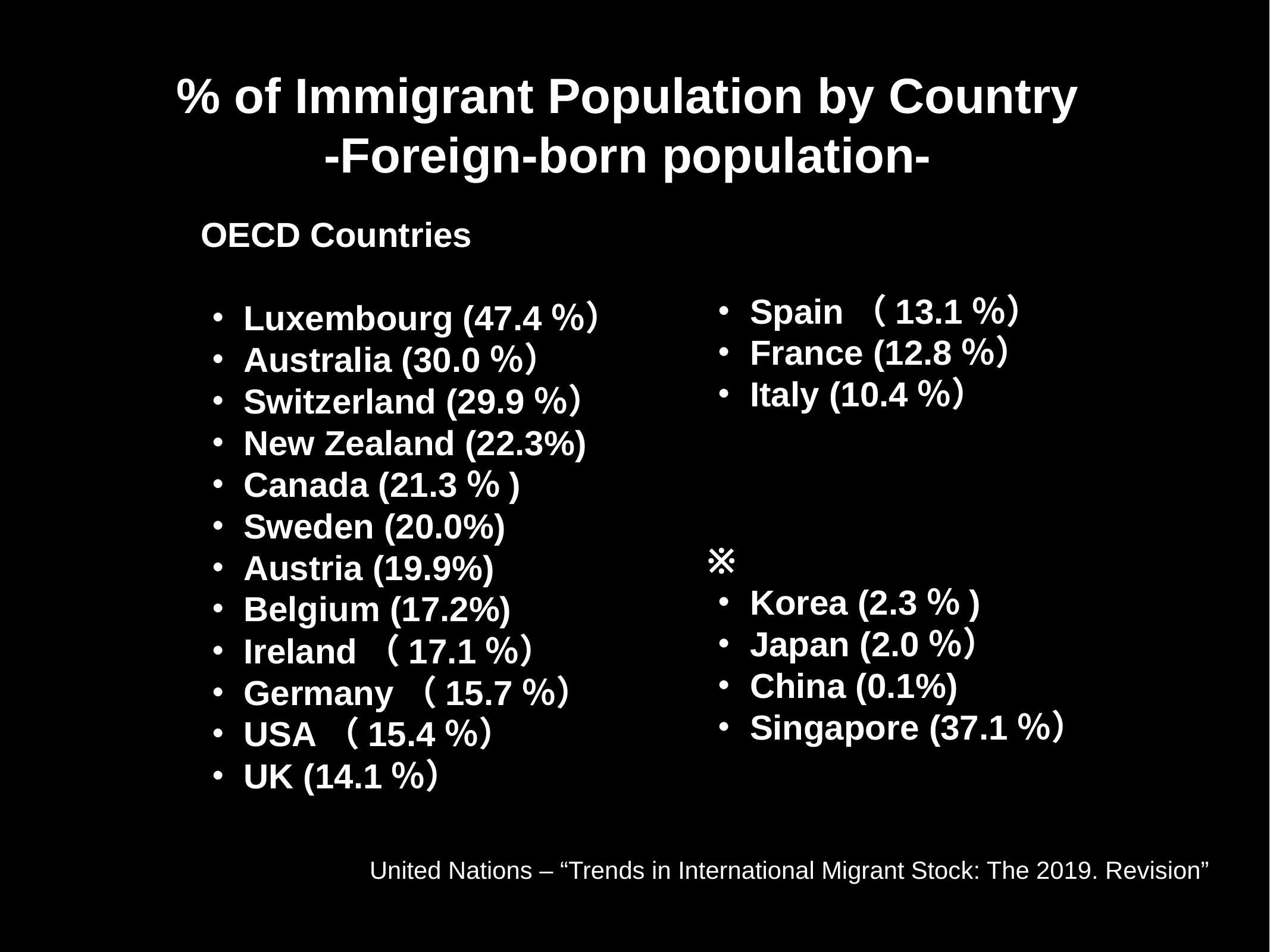

# % of Immigrant Population by Country -Foreign-born population-
OECD Countries

・Luxembourg (47.4％）
・Australia (30.0％）
・Switzerland (29.9％）
・New Zealand (22.3%)
・Canada (21.3％)
・Sweden (20.0%)
・Austria (19.9%)
・Belgium (17.2%)
・Ireland（17.1％）
・Germany（15.7％）
・USA（15.4％）
・UK (14.1％）

・Spain（13.1％）
・France (12.8％）
・Italy (10.4％）

※
・Korea (2.3％)
・Japan (2.0％）
・China (0.1%)
・Singapore (37.1％）

United Nations – “Trends in International Migrant Stock: The 2019. Revision”